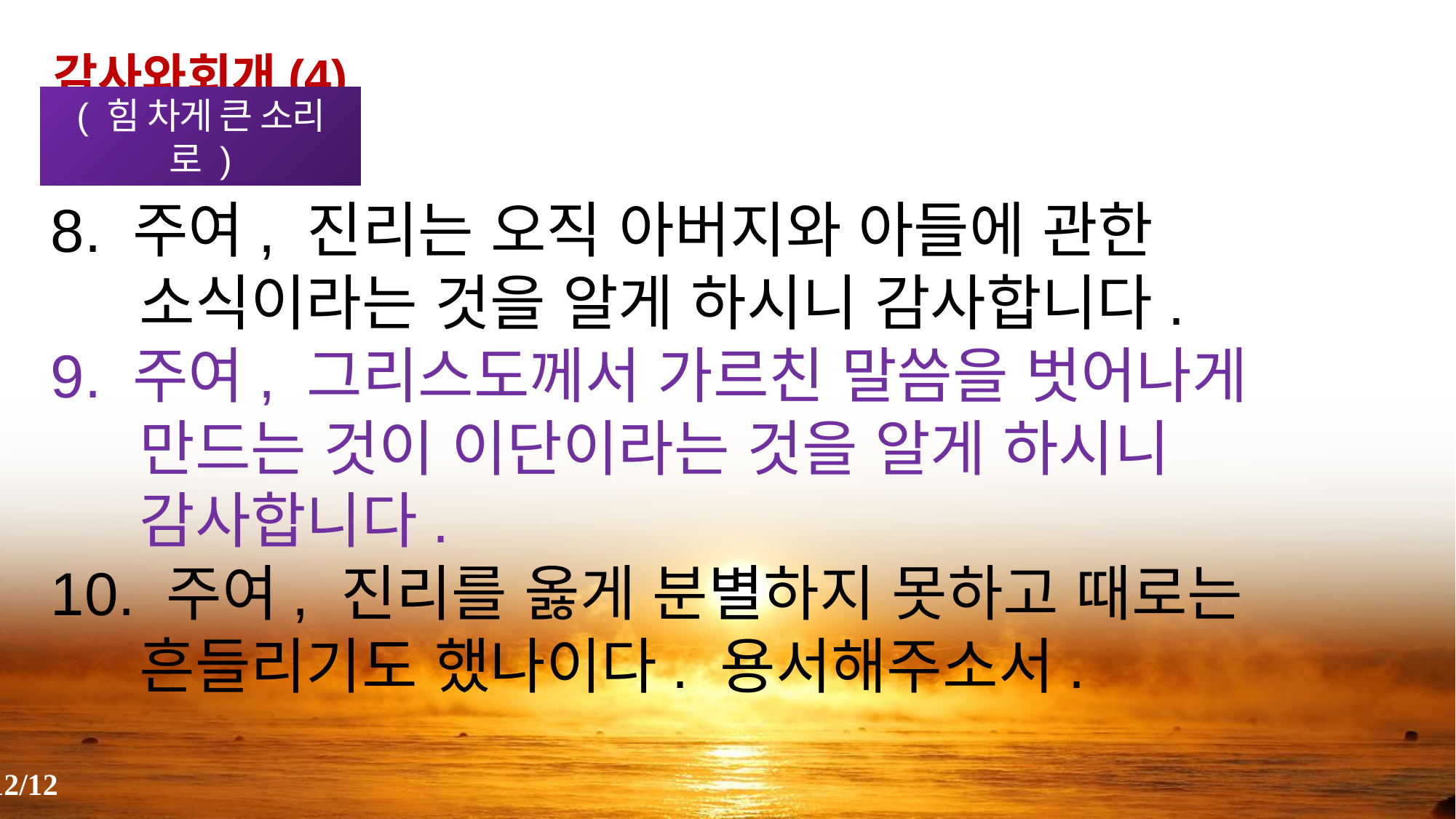

감사와회개(4)

( 힘 차게 큰 소리로 )
8. 주여, 진리는 오직 아버지와 아들에 관한 소식이라는 것을 알게 하시니 감사합니다.
9. 주여, 그리스도께서 가르친 말씀을 벗어나게 만드는 것이 이단이라는 것을 알게 하시니 감사합니다.
10. 주여, 진리를 옳게 분별하지 못하고 때로는 흔들리기도 했나이다. 용서해주소서.